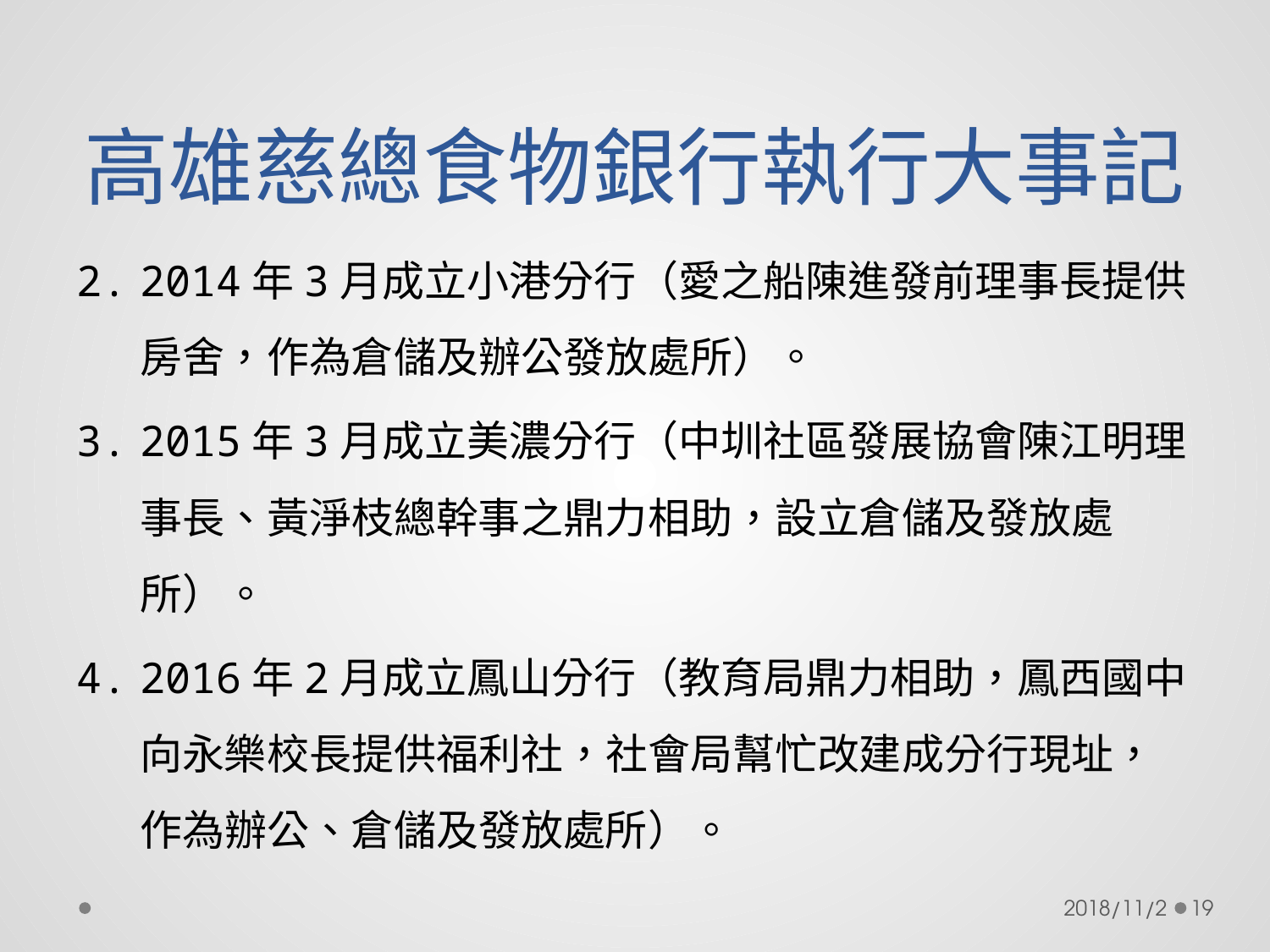

# 高雄慈總食物銀行執行大事記
2014年3月成立小港分行（愛之船陳進發前理事長提供房舍，作為倉儲及辦公發放處所）。
2015年3月成立美濃分行（中圳社區發展協會陳江明理事長、黃淨枝總幹事之鼎力相助，設立倉儲及發放處所）。
2016年2月成立鳳山分行（教育局鼎力相助，鳳西國中向永樂校長提供福利社，社會局幫忙改建成分行現址，作為辦公、倉儲及發放處所）。

2018/11/2
19